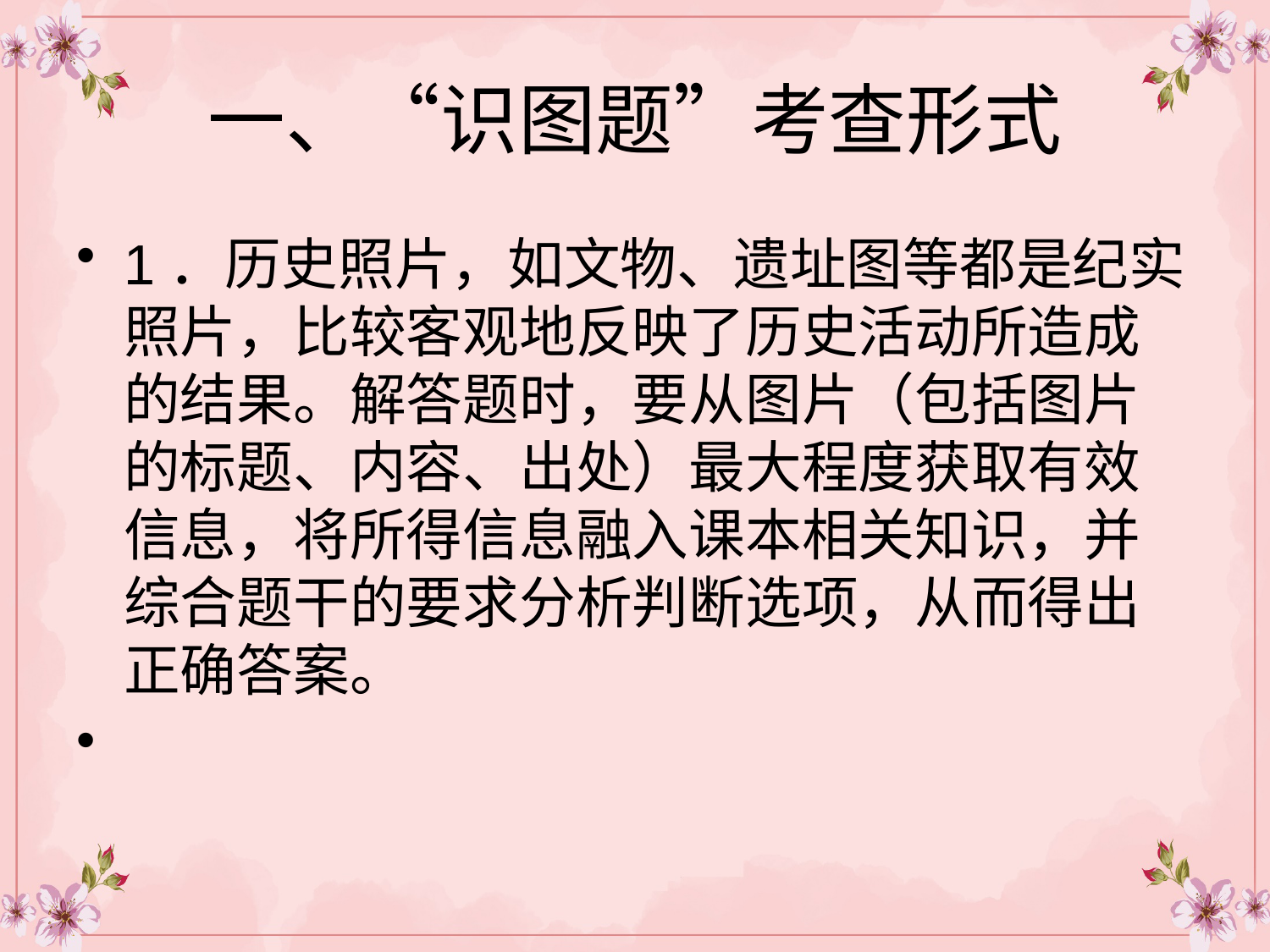

# 一、“识图题”考查形式
1．历史照片，如文物、遗址图等都是纪实照片，比较客观地反映了历史活动所造成的结果。解答题时，要从图片（包括图片的标题、内容、出处）最大程度获取有效信息，将所得信息融入课本相关知识，并综合题干的要求分析判断选项，从而得出正确答案。